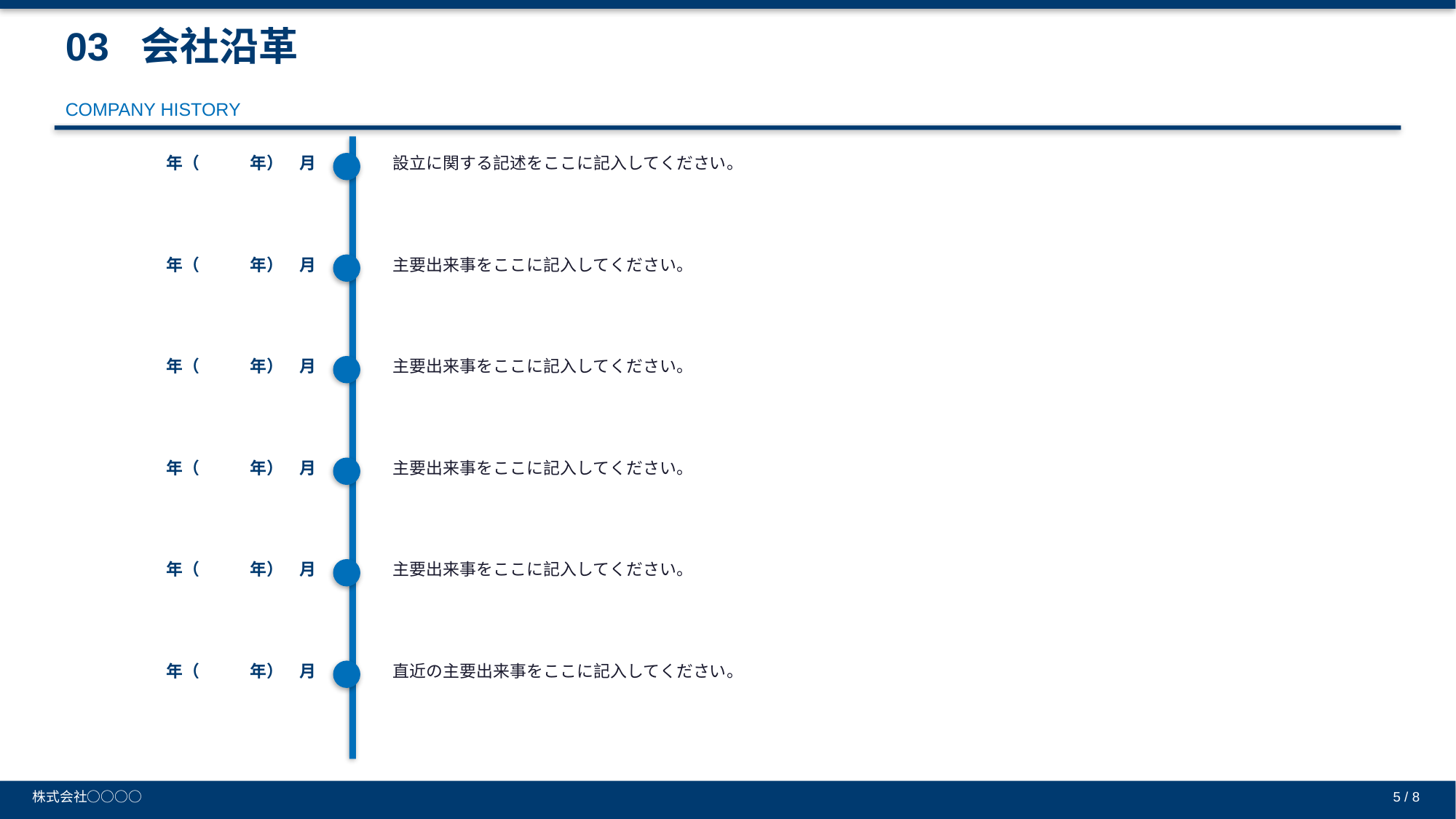

03  会社沿革
COMPANY HISTORY

　年（　　　年）　月
設立に関する記述をここに記入してください。

　年（　　　年）　月
主要出来事をここに記入してください。

　年（　　　年）　月
主要出来事をここに記入してください。

　年（　　　年）　月
主要出来事をここに記入してください。

　年（　　　年）　月
主要出来事をここに記入してください。

　年（　　　年）　月
直近の主要出来事をここに記入してください。

株式会社○○○○
5 / 8